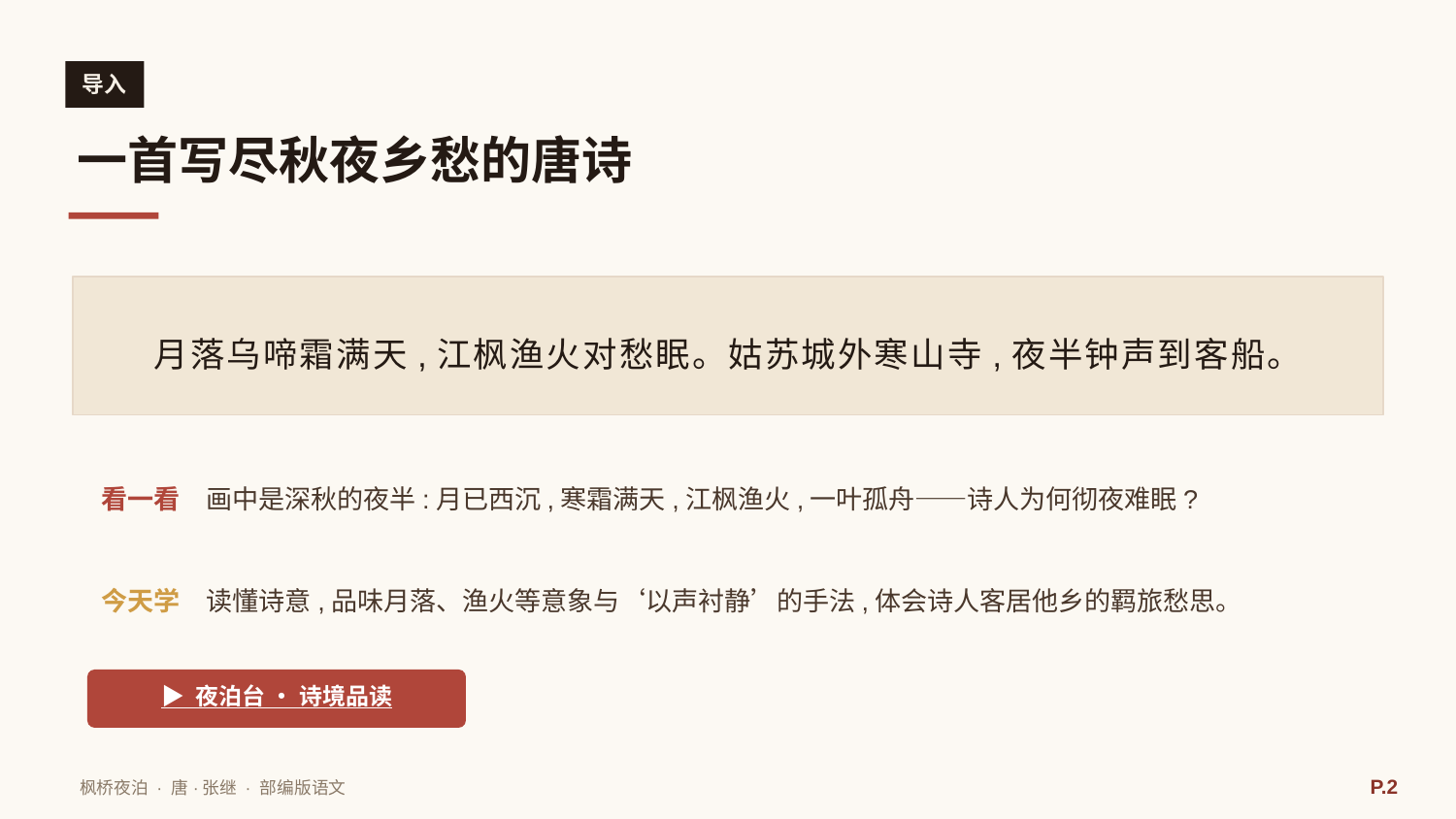

导入

一首写尽秋夜乡愁的唐诗

月落乌啼霜满天,江枫渔火对愁眠。姑苏城外寒山寺,夜半钟声到客船。
看一看　画中是深秋的夜半:月已西沉,寒霜满天,江枫渔火,一叶孤舟——诗人为何彻夜难眠?
今天学　读懂诗意,品味月落、渔火等意象与‘以声衬静’的手法,体会诗人客居他乡的羁旅愁思。
▶  夜泊台 · 诗境品读

P.2
枫桥夜泊 · 唐·张继 · 部编版语文